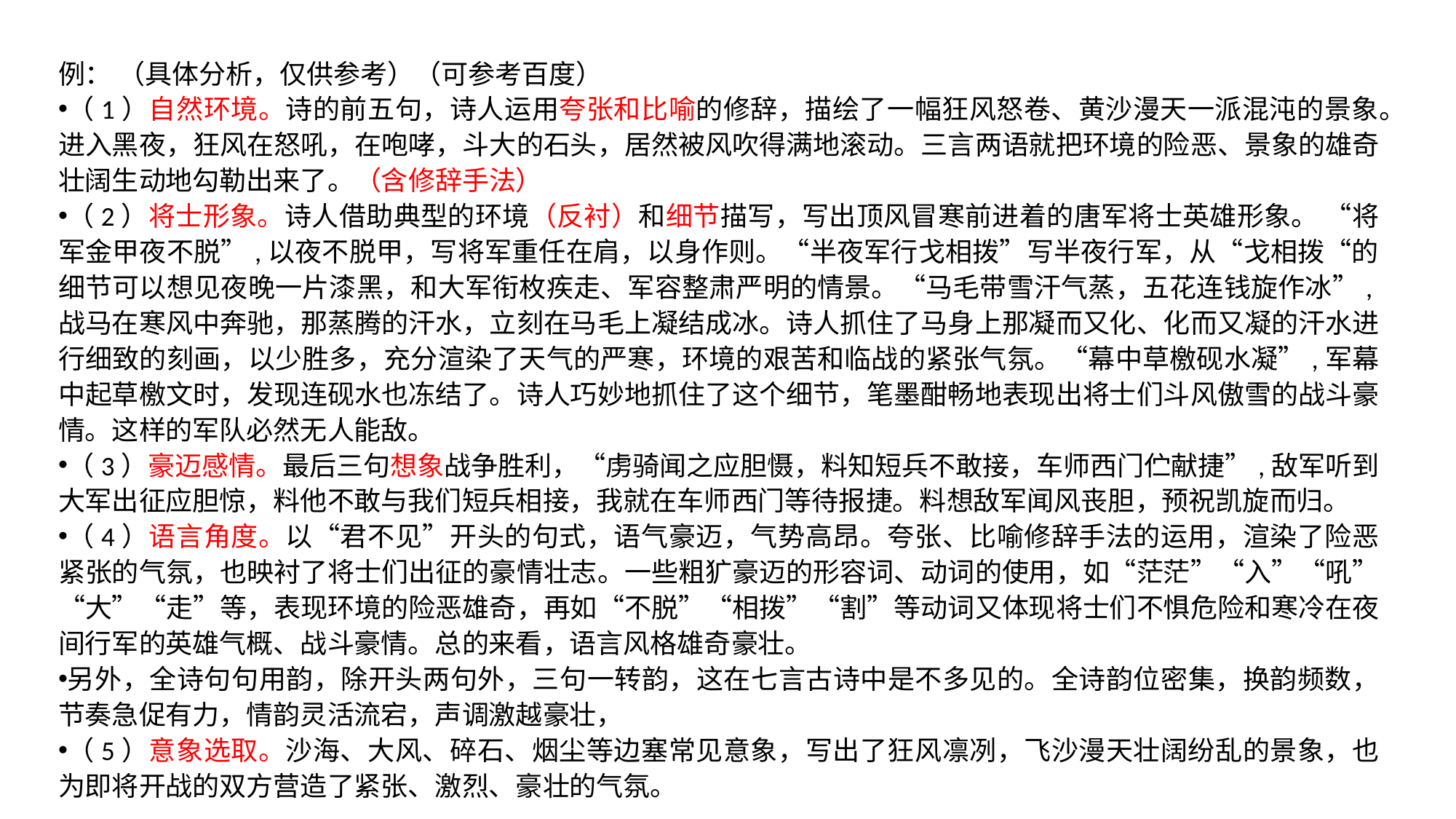

例： （具体分析，仅供参考）（可参考百度）
（1）自然环境。诗的前五句，诗人运用夸张和比喻的修辞，描绘了一幅狂风怒卷、黄沙漫天一派混沌的景象。进入黑夜，狂风在怒吼，在咆哮，斗大的石头，居然被风吹得满地滚动。三言两语就把环境的险恶、景象的雄奇壮阔生动地勾勒出来了。（含修辞手法）
（2）将士形象。诗人借助典型的环境（反衬）和细节描写，写出顶风冒寒前进着的唐军将士英雄形象。 “将军金甲夜不脱”,以夜不脱甲，写将军重任在肩，以身作则。“半夜军行戈相拨”写半夜行军，从“戈相拨“的细节可以想见夜晚一片漆黑，和大军衔枚疾走、军容整肃严明的情景。“马毛带雪汗气蒸，五花连钱旋作冰”,战马在寒风中奔驰，那蒸腾的汗水，立刻在马毛上凝结成冰。诗人抓住了马身上那凝而又化、化而又凝的汗水进行细致的刻画，以少胜多，充分渲染了天气的严寒，环境的艰苦和临战的紧张气氛。“幕中草檄砚水凝”,军幕中起草檄文时，发现连砚水也冻结了。诗人巧妙地抓住了这个细节，笔墨酣畅地表现出将士们斗风傲雪的战斗豪情。这样的军队必然无人能敌。
（3）豪迈感情。最后三句想象战争胜利，“虏骑闻之应胆慑，料知短兵不敢接，车师西门伫献捷”,敌军听到大军出征应胆惊，料他不敢与我们短兵相接，我就在车师西门等待报捷。料想敌军闻风丧胆，预祝凯旋而归。
（4）语言角度。以“君不见”开头的句式，语气豪迈，气势高昂。夸张、比喻修辞手法的运用，渲染了险恶紧张的气氛，也映衬了将士们出征的豪情壮志。一些粗犷豪迈的形容词、动词的使用，如“茫茫”“入”“吼”“大”“走”等，表现环境的险恶雄奇，再如“不脱”“相拨”“割”等动词又体现将士们不惧危险和寒冷在夜间行军的英雄气概、战斗豪情。总的来看，语言风格雄奇豪壮。
另外，全诗句句用韵，除开头两句外，三句一转韵，这在七言古诗中是不多见的。全诗韵位密集，换韵频数，节奏急促有力，情韵灵活流宕，声调激越豪壮，
（5）意象选取。沙海、大风、碎石、烟尘等边塞常见意象，写出了狂风凛冽，飞沙漫天壮阔纷乱的景象，也为即将开战的双方营造了紧张、激烈、豪壮的气氛。